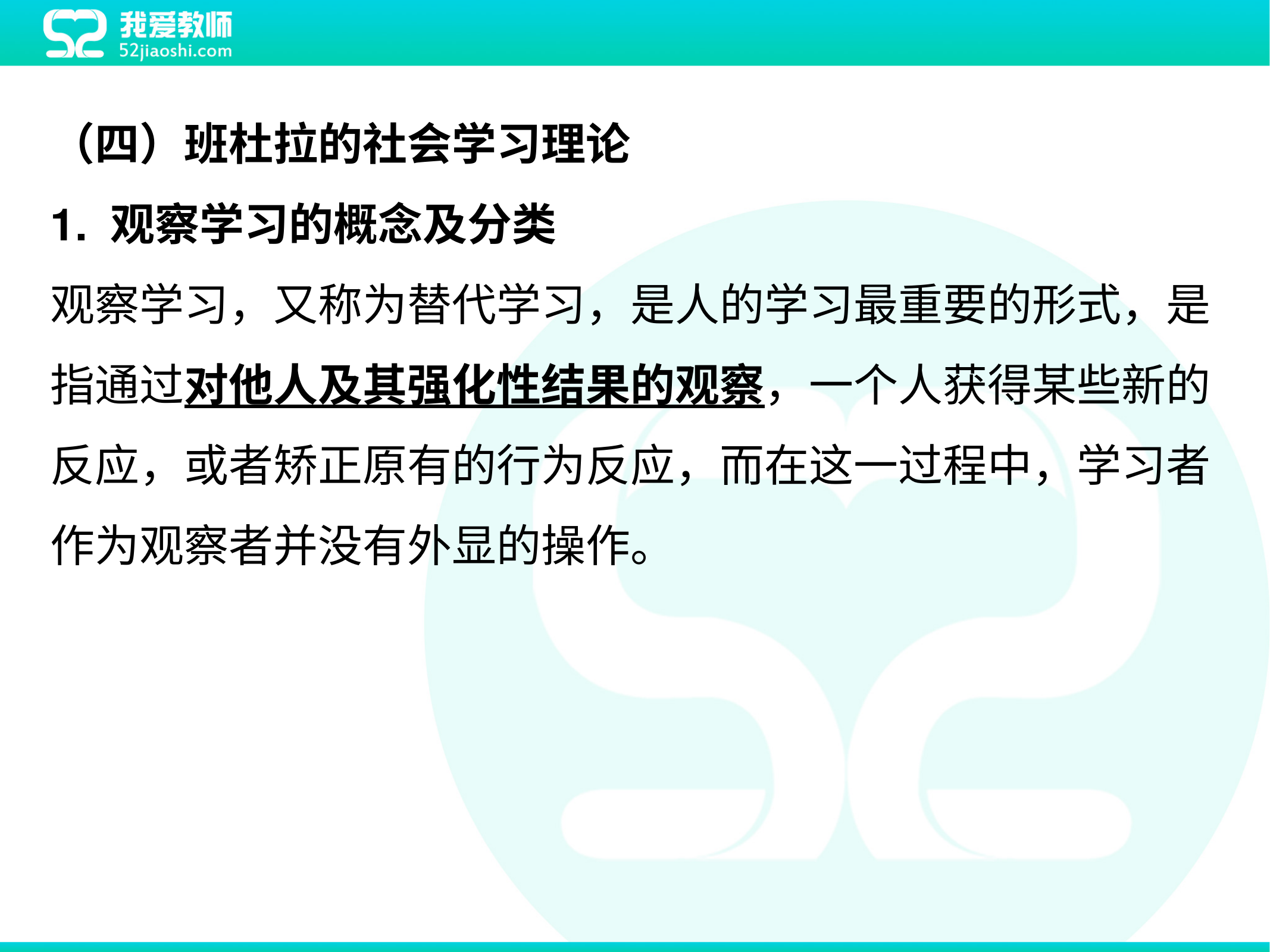

（四）班杜拉的社会学习理论
1. 观察学习的概念及分类
观察学习，又称为替代学习，是人的学习最重要的形式，是指通过对他人及其强化性结果的观察，一个人获得某些新的反应，或者矫正原有的行为反应，而在这一过程中，学习者作为观察者并没有外显的操作。